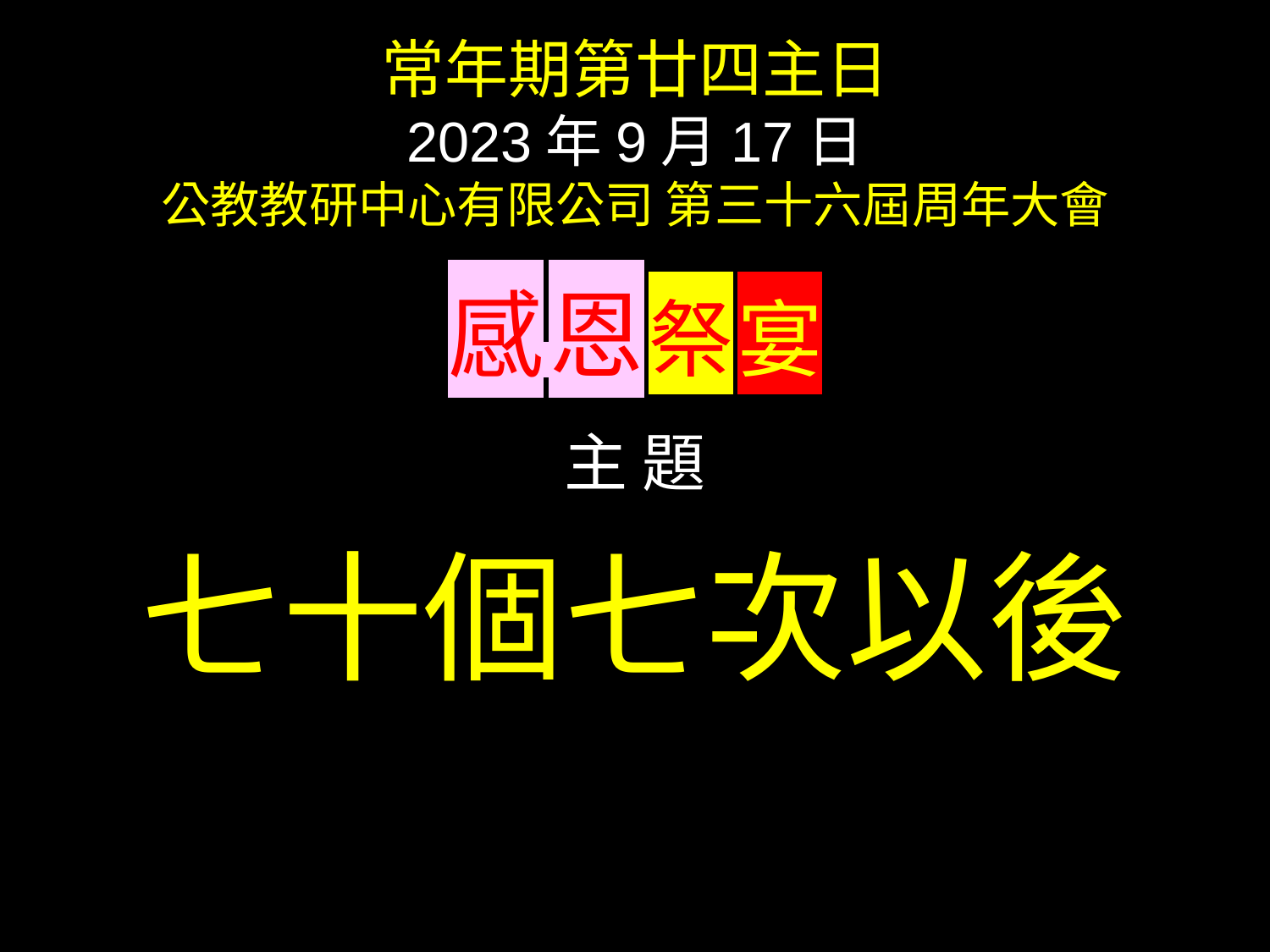

常年期第廿四主日
2023年9月17日
公教教研中心有限公司 第三十六屆周年大會

感 恩 祭 宴

主 題

七十個七次以後